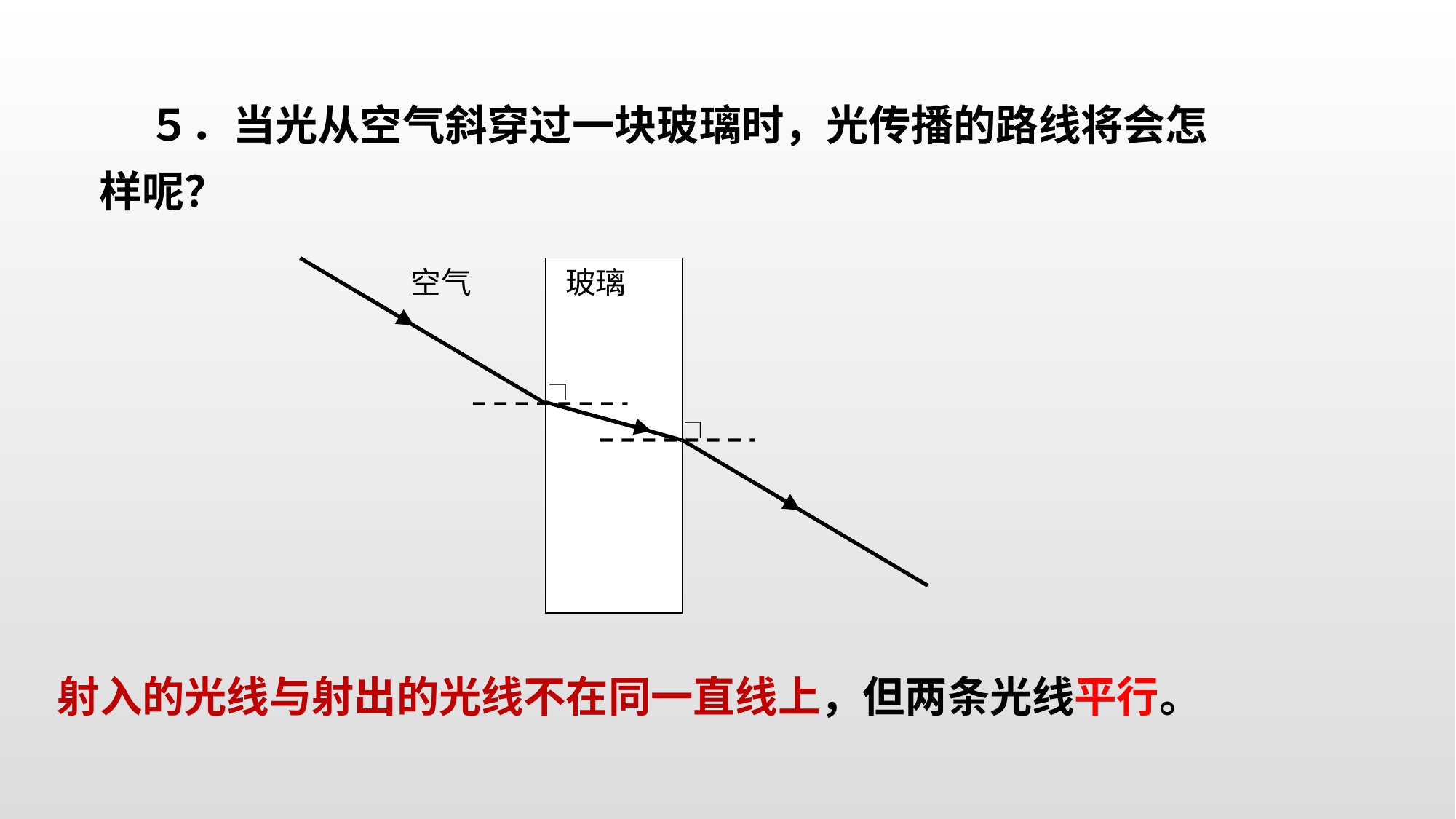

５．当光从空气斜穿过一块玻璃时，光传播的路线将会怎样呢？

空气

玻璃
∟

∟

   射入的光线与射出的光线不在同一直线上，但两条光线平行。